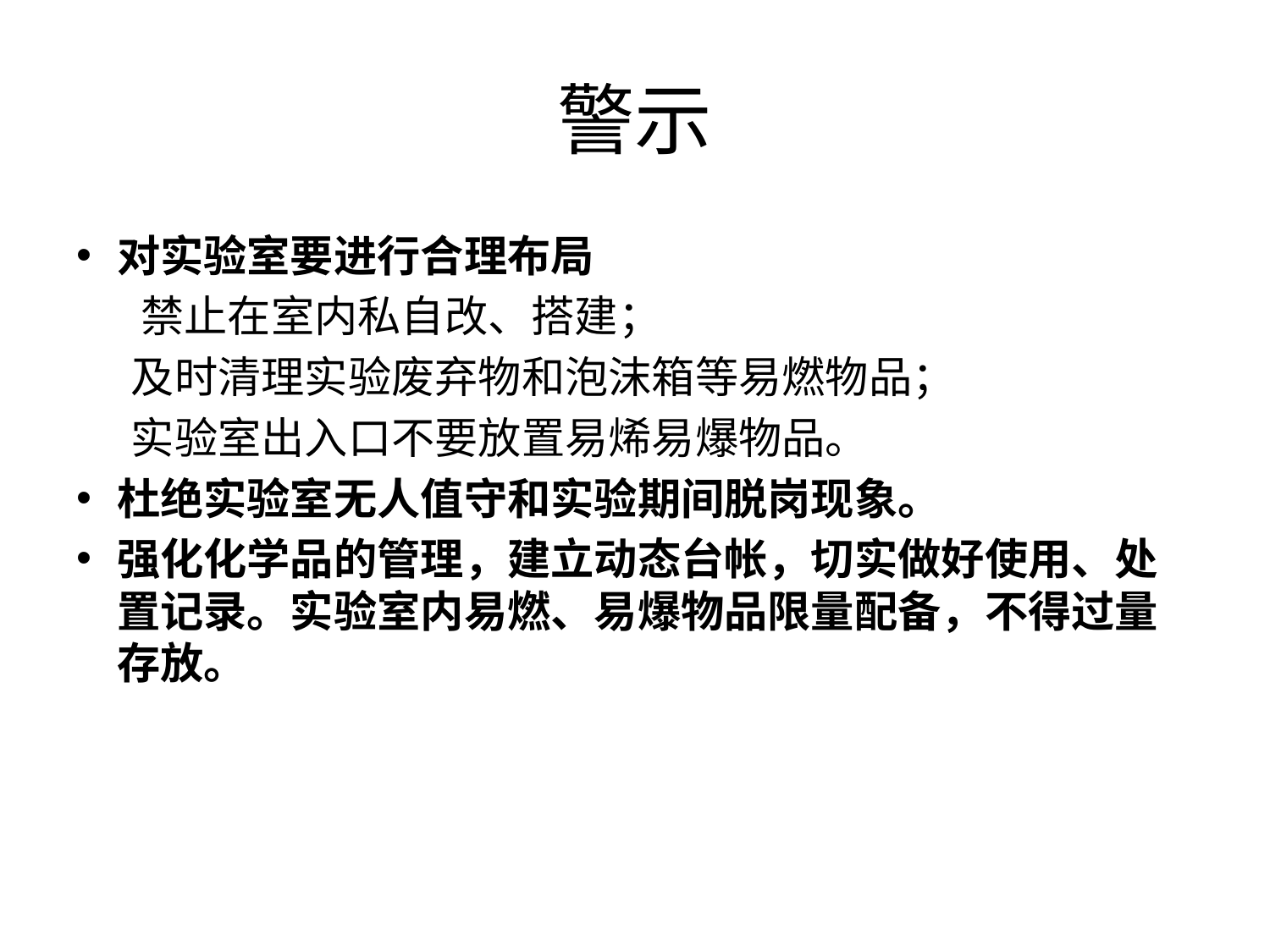

# 警示
对实验室要进行合理布局
      禁止在室内私自改、搭建；
     及时清理实验废弃物和泡沫箱等易燃物品；
     实验室出入口不要放置易烯易爆物品。
杜绝实验室无人值守和实验期间脱岗现象。
强化化学品的管理，建立动态台帐，切实做好使用、处置记录。实验室内易燃、易爆物品限量配备，不得过量存放。